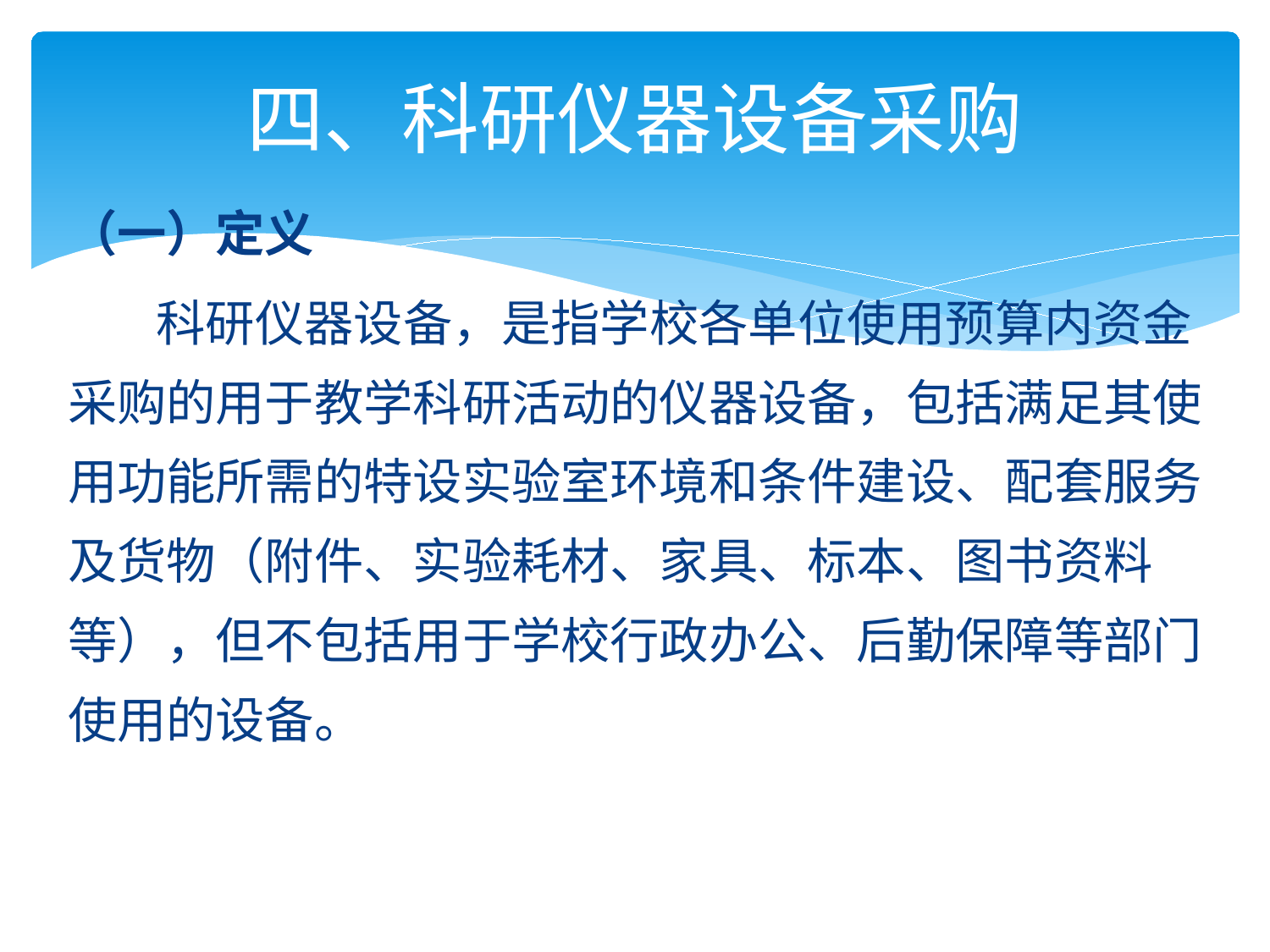

# 四、科研仪器设备采购
（一）定义
       科研仪器设备，是指学校各单位使用预算内资金采购的用于教学科研活动的仪器设备，包括满足其使用功能所需的特设实验室环境和条件建设、配套服务及货物（附件、实验耗材、家具、标本、图书资料等），但不包括用于学校行政办公、后勤保障等部门使用的设备。